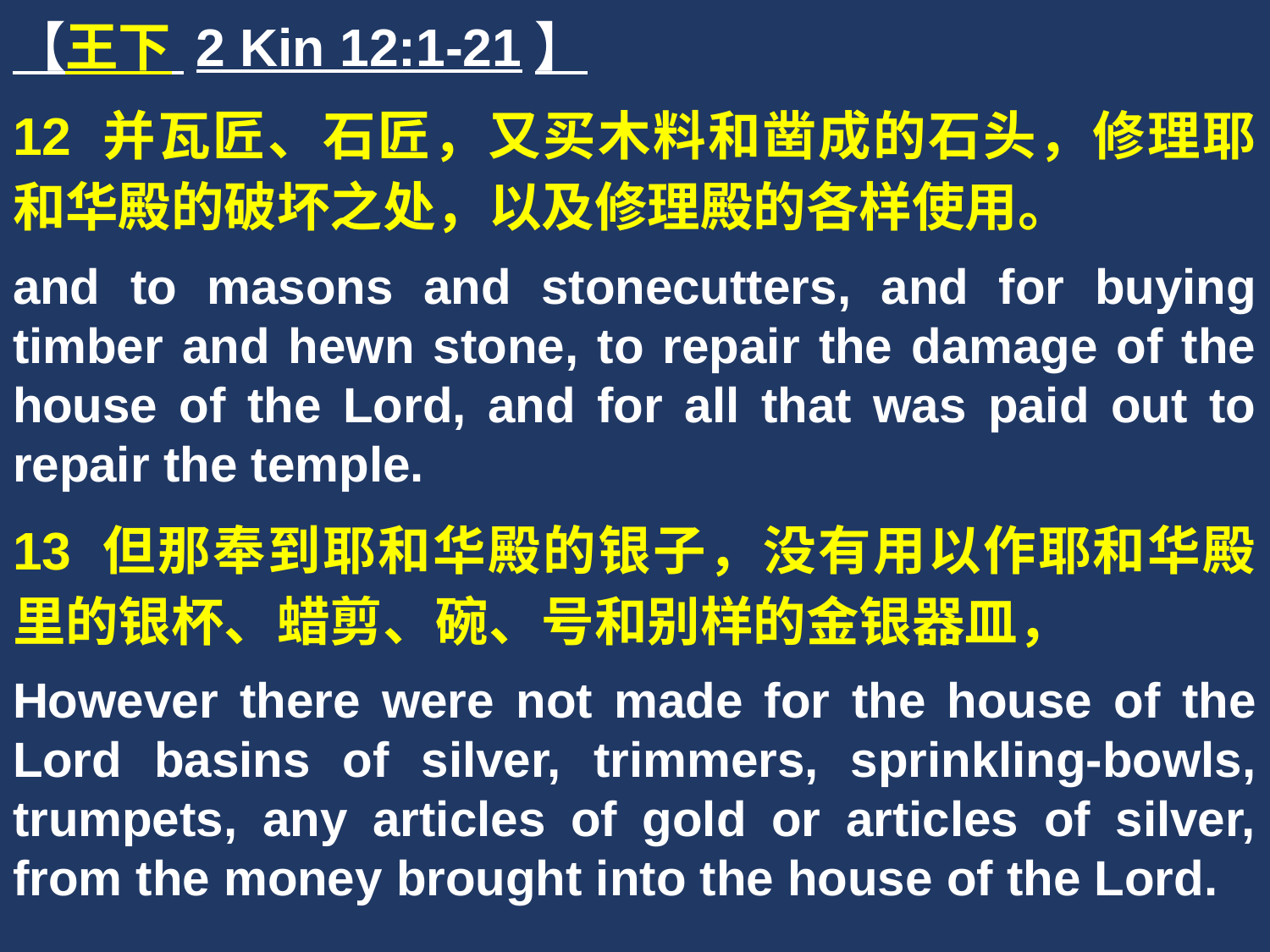

【王下 2 Kin 12:1-21】
12 并瓦匠、石匠，又买木料和凿成的石头，修理耶和华殿的破坏之处，以及修理殿的各样使用。
and to masons and stonecutters, and for buying timber and hewn stone, to repair the damage of the house of the Lord, and for all that was paid out to repair the temple.
13 但那奉到耶和华殿的银子，没有用以作耶和华殿里的银杯、蜡剪、碗、号和别样的金银器皿，
However there were not made for the house of the Lord basins of silver, trimmers, sprinkling-bowls, trumpets, any articles of gold or articles of silver, from the money brought into the house of the Lord.